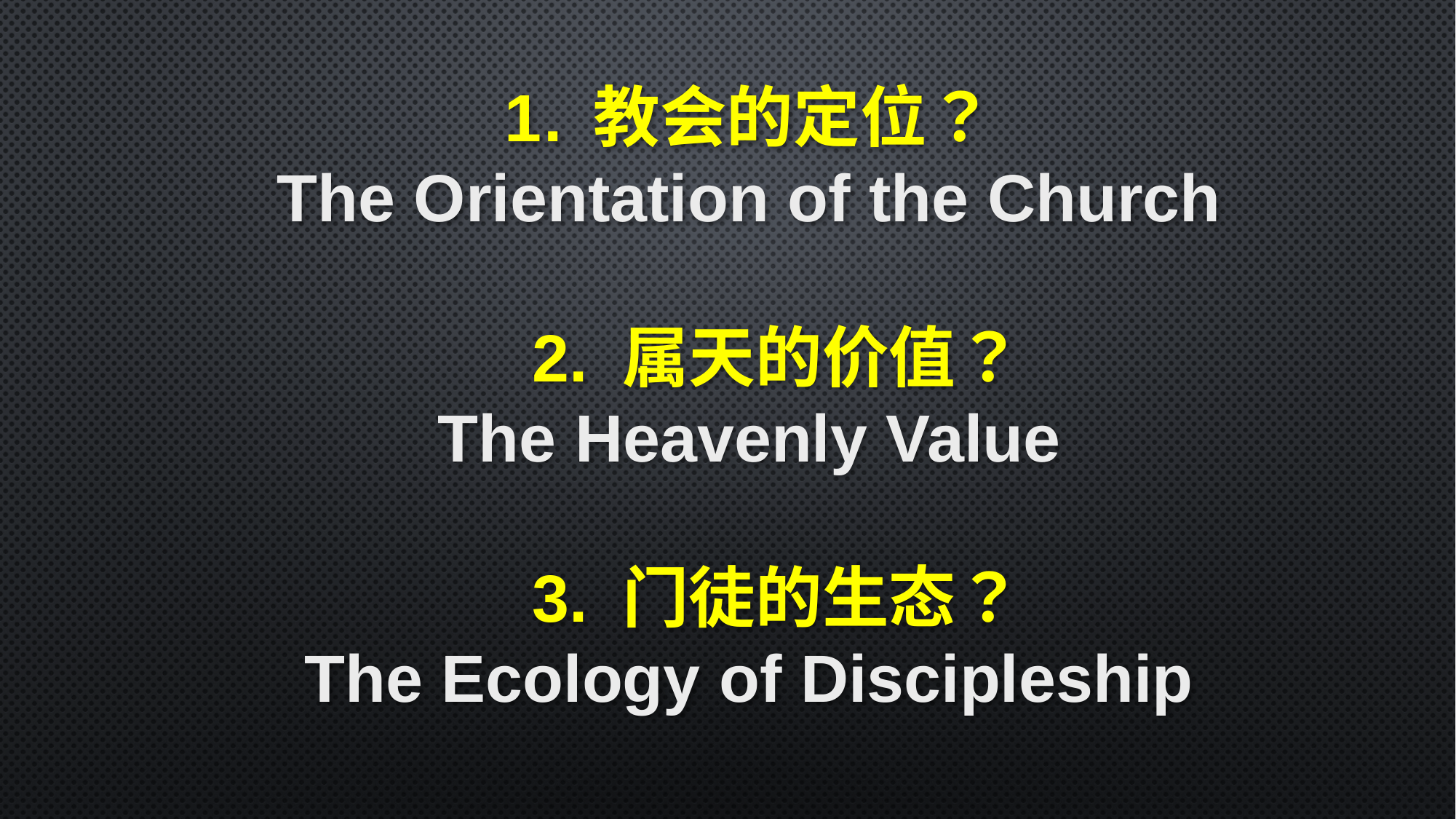

教会的定位？
The Orientation of the Church

   2. 属天的价值？
The Heavenly Value

   3. 门徒的生态？
The Ecology of Discipleship